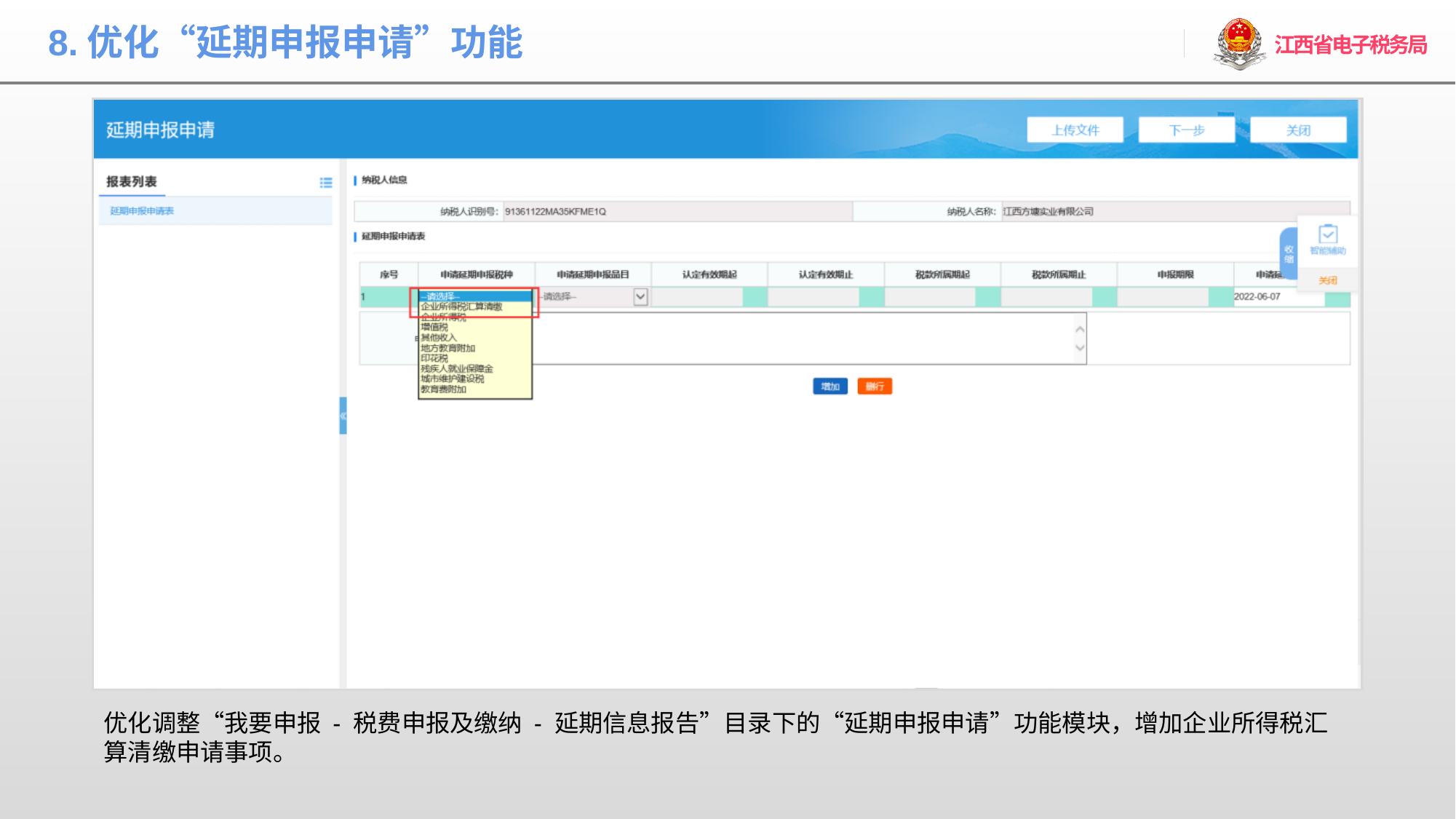

8.优化“延期申报申请”功能

优化调整“我要申报 - 税费申报及缴纳 - 延期信息报告”目录下的“延期申报申请”功能模块，增加企业所得税汇算清缴申请事项。